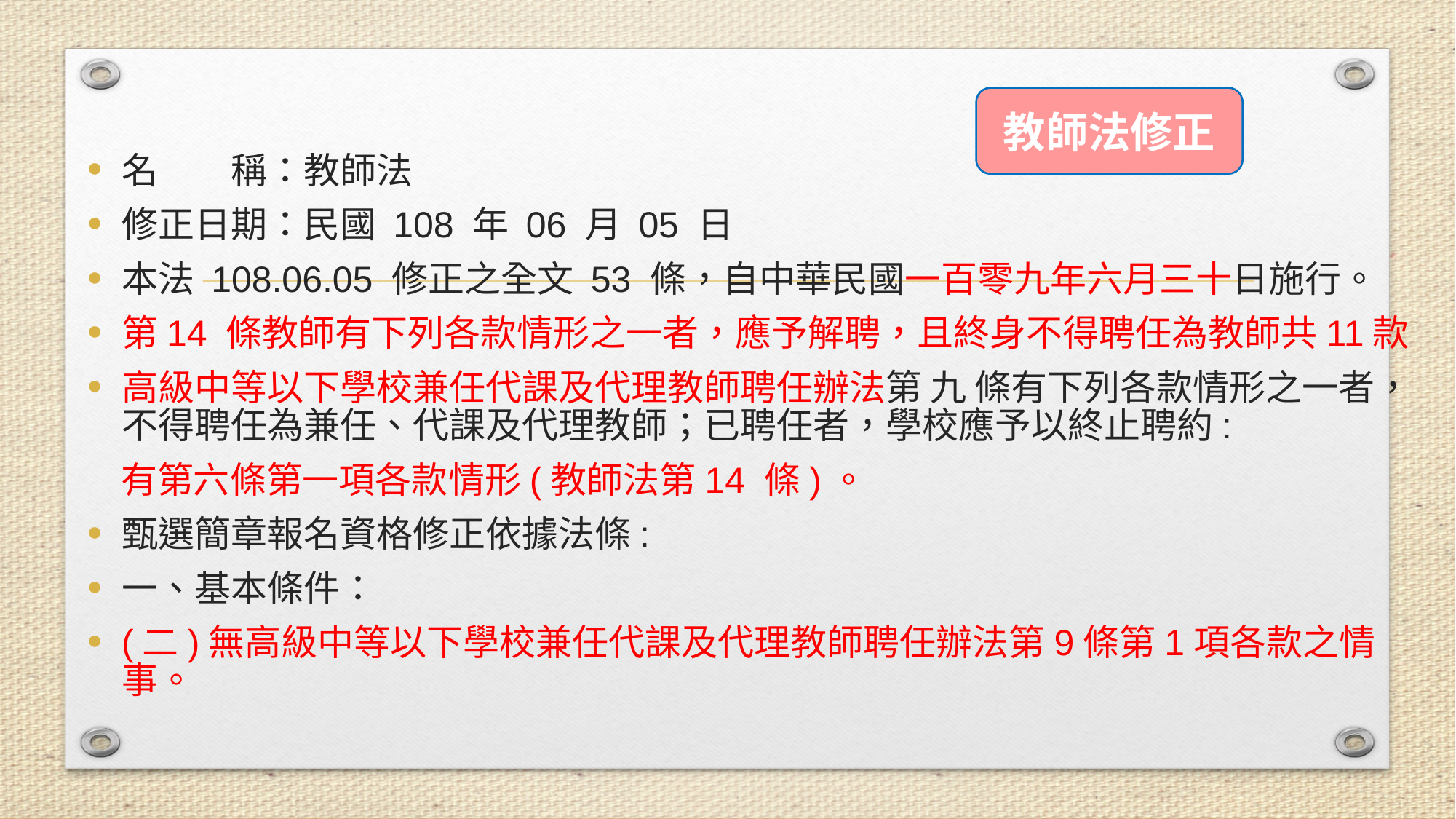

教師法修正
名　　稱：教師法
修正日期：民國 108 年 06 月 05 日
本法 108.06.05 修正之全文 53 條，自中華民國一百零九年六月三十日施行。
第14 條教師有下列各款情形之一者，應予解聘，且終身不得聘任為教師共11款
高級中等以下學校兼任代課及代理教師聘任辦法第 九 條有下列各款情形之一者，不得聘任為兼任、代課及代理教師；已聘任者，學校應予以終止聘約:
   有第六條第一項各款情形(教師法第14 條)。
甄選簡章報名資格修正依據法條:
一、基本條件：
(二)無高級中等以下學校兼任代課及代理教師聘任辦法第9條第1項各款之情事。